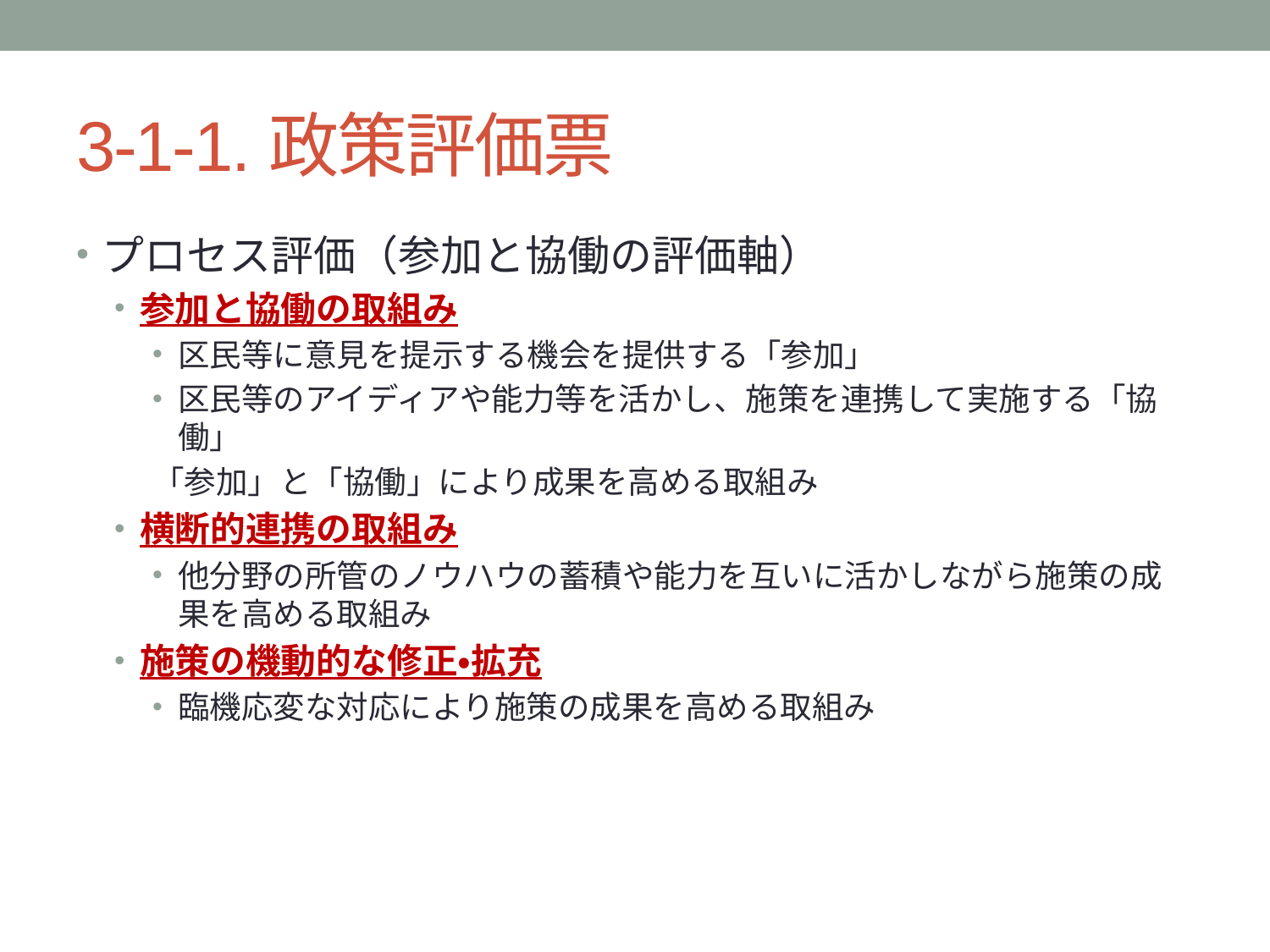

# 3-1-1.政策評価票
プロセス評価（参加と協働の評価軸）
参加と協働の取組み
区民等に意見を提示する機会を提供する「参加」
区民等のアイディアや能力等を活かし、施策を連携して実施する「協働」
「参加」と「協働」により成果を高める取組み
横断的連携の取組み
他分野の所管のノウハウの蓄積や能力を互いに活かしながら施策の成果を高める取組み
施策の機動的な修正・拡充
臨機応変な対応により施策の成果を高める取組み